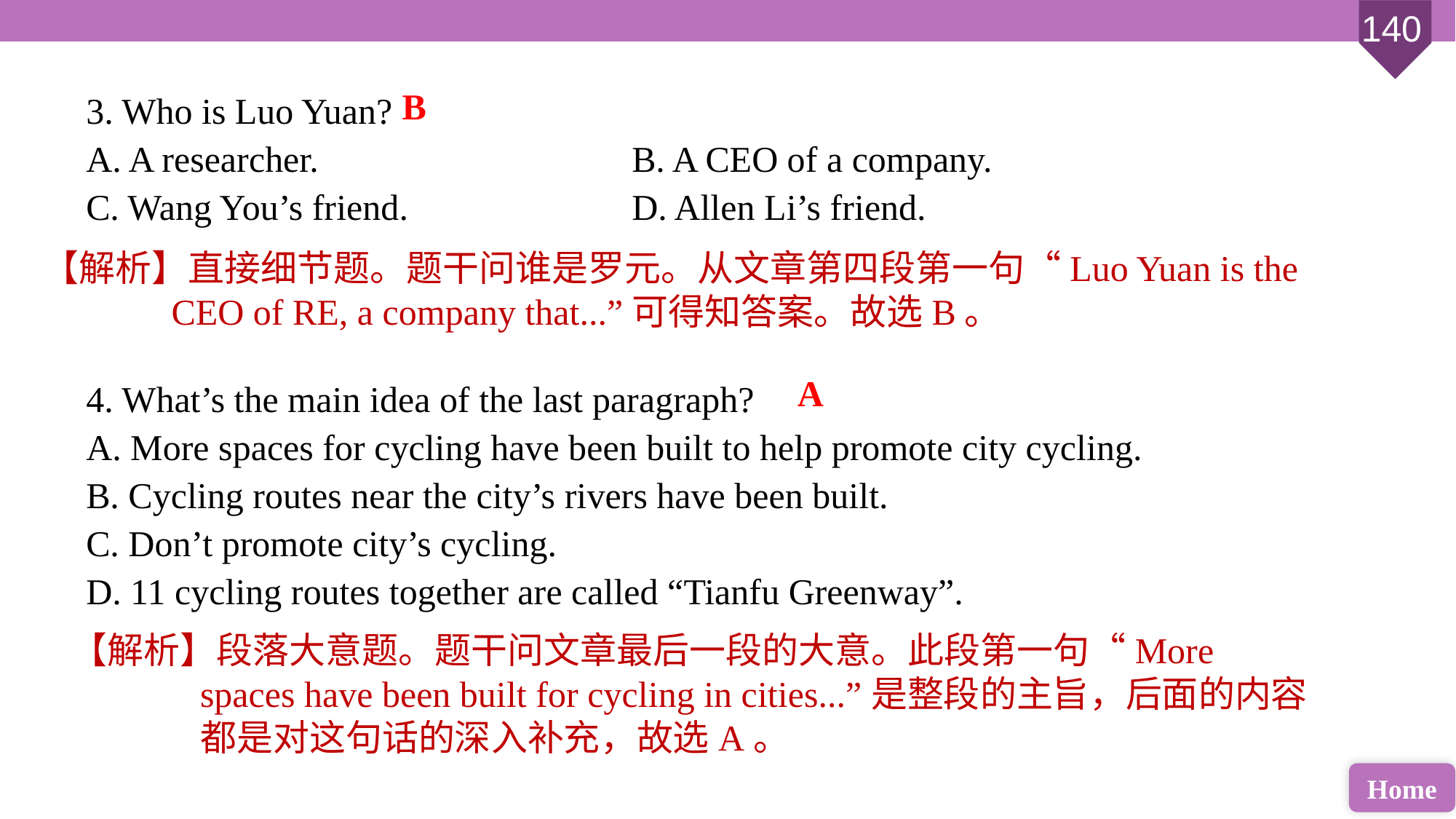

3. Who is Luo Yuan?
A. A researcher. 			B. A CEO of a company.
C. Wang You’s friend. 		D. Allen Li’s friend.

4. What’s the main idea of the last paragraph?
A. More spaces for cycling have been built to help promote city cycling.
B. Cycling routes near the city’s rivers have been built.
C. Don’t promote city’s cycling.
D. 11 cycling routes together are called “Tianfu Greenway”.
B
【解析】直接细节题。题干问谁是罗元。从文章第四段第一句“Luo Yuan is the CEO of RE, a company that...”可得知答案。故选B。
A
【解析】段落大意题。题干问文章最后一段的大意。此段第一句“More spaces have been built for cycling in cities...”是整段的主旨，后面的内容都是对这句话的深入补充，故选A。